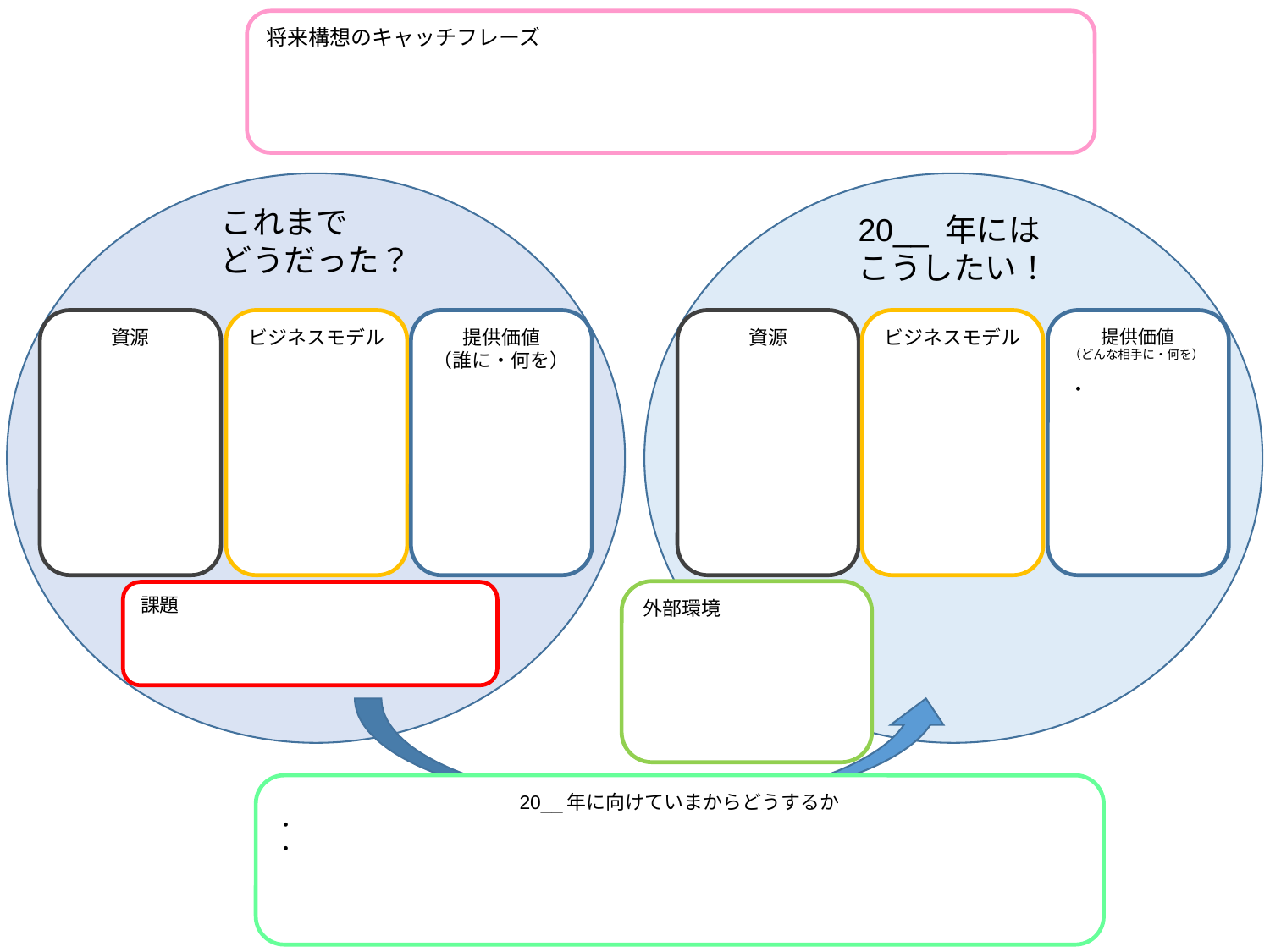

将来構想のキャッチフレーズ
20__ 年には
こうしたい！
資源
ビジネスモデル
提供価値
（誰に・何を）
資源
ビジネスモデル
提供価値
（どんな相手に・何を）

・
外部環境
課題
20__年に向けていまからどうするか
・
・